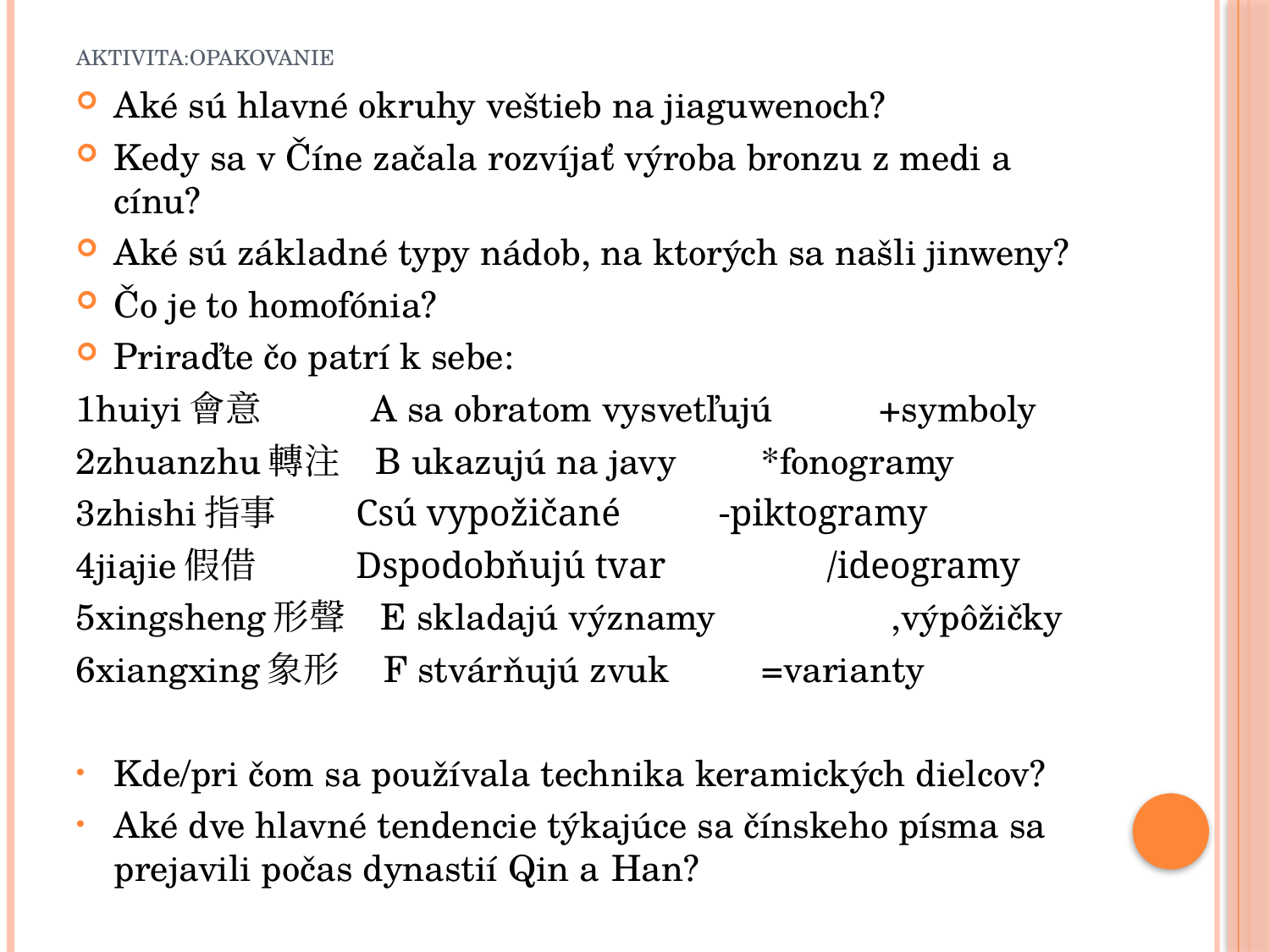

# Aktivita:Opakovanie
Aké sú hlavné okruhy veštieb na jiaguwenoch?
Kedy sa v Číne začala rozvíjať výroba bronzu z medi a cínu?
Aké sú základné typy nádob, na ktorých sa našli jinweny?
Čo je to homofónia?
Priraďte čo patrí k sebe:
1huiyi會意           A sa obratom vysvetľujú	 +symboly
2zhuanzhu轉注   B ukazujú na javy		*fonogramy
3zhishi指事 	  Csú vypožičané	       -piktogramy
4jiajie假借 	  Dspodobňujú tvar	       /ideogramy
5xingsheng形聲   E skladajú významy	             ,výpôžičky
6xiangxing象形    F stvárňujú zvuk		=varianty

Kde/pri čom sa používala technika keramických dielcov?
Aké dve hlavné tendencie týkajúce sa čínskeho písma sa prejavili počas dynastií Qin a Han?